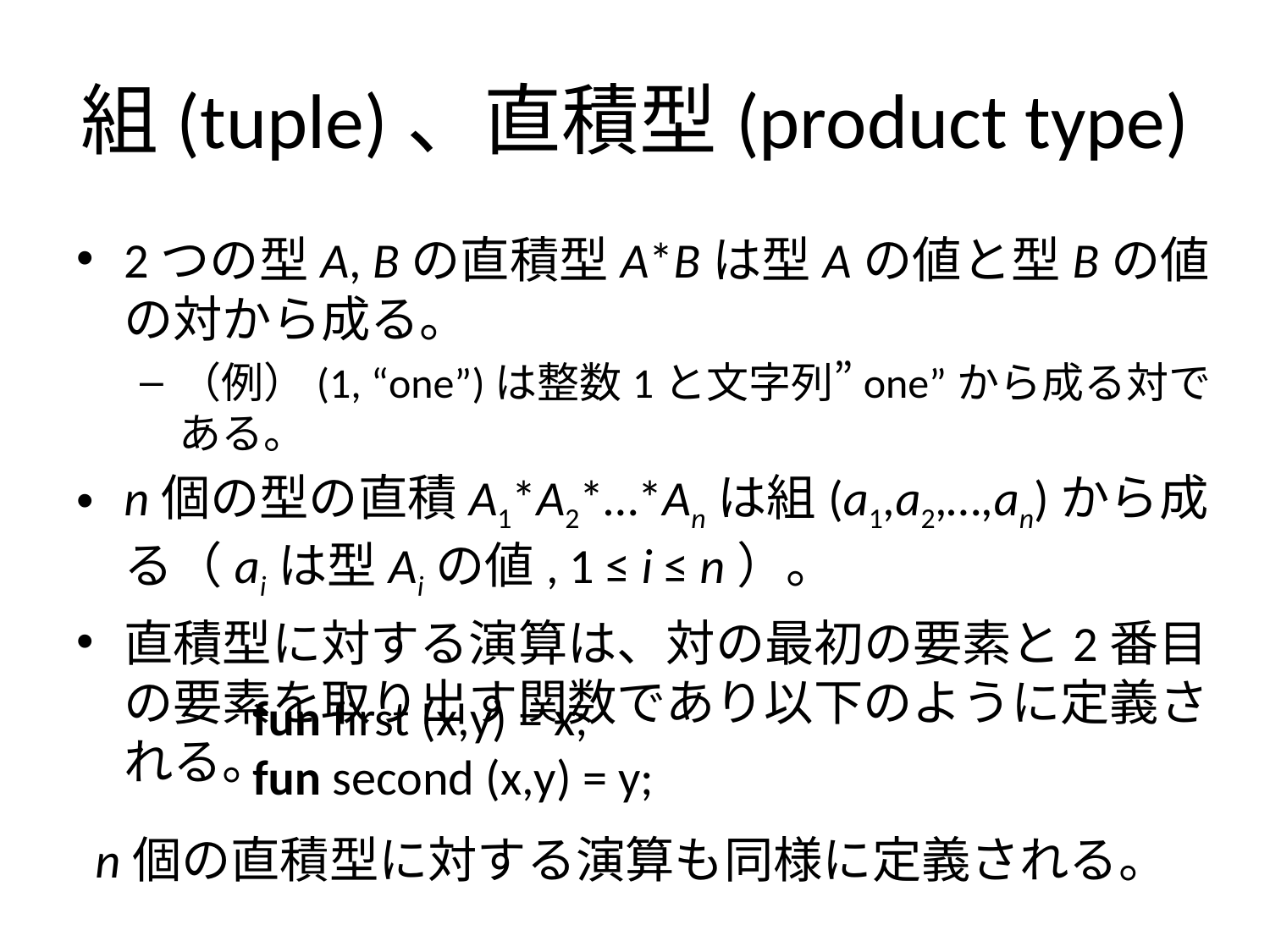

# 組(tuple)、直積型(product type)
2つの型A, Bの直積型A*Bは型Aの値と型Bの値の対から成る。
（例）(1, “one”)は整数1と文字列”one”から成る対である。
n個の型の直積A1*A2*…*Anは組(a1,a2,…,an)から成る（aiは型Aiの値, 1 ≤ i ≤ n）。
直積型に対する演算は、対の最初の要素と2番目の要素を取り出す関数であり以下のように定義される。
 fun first (x,y) = x;
 fun second (x,y) = y;
n個の直積型に対する演算も同様に定義される。